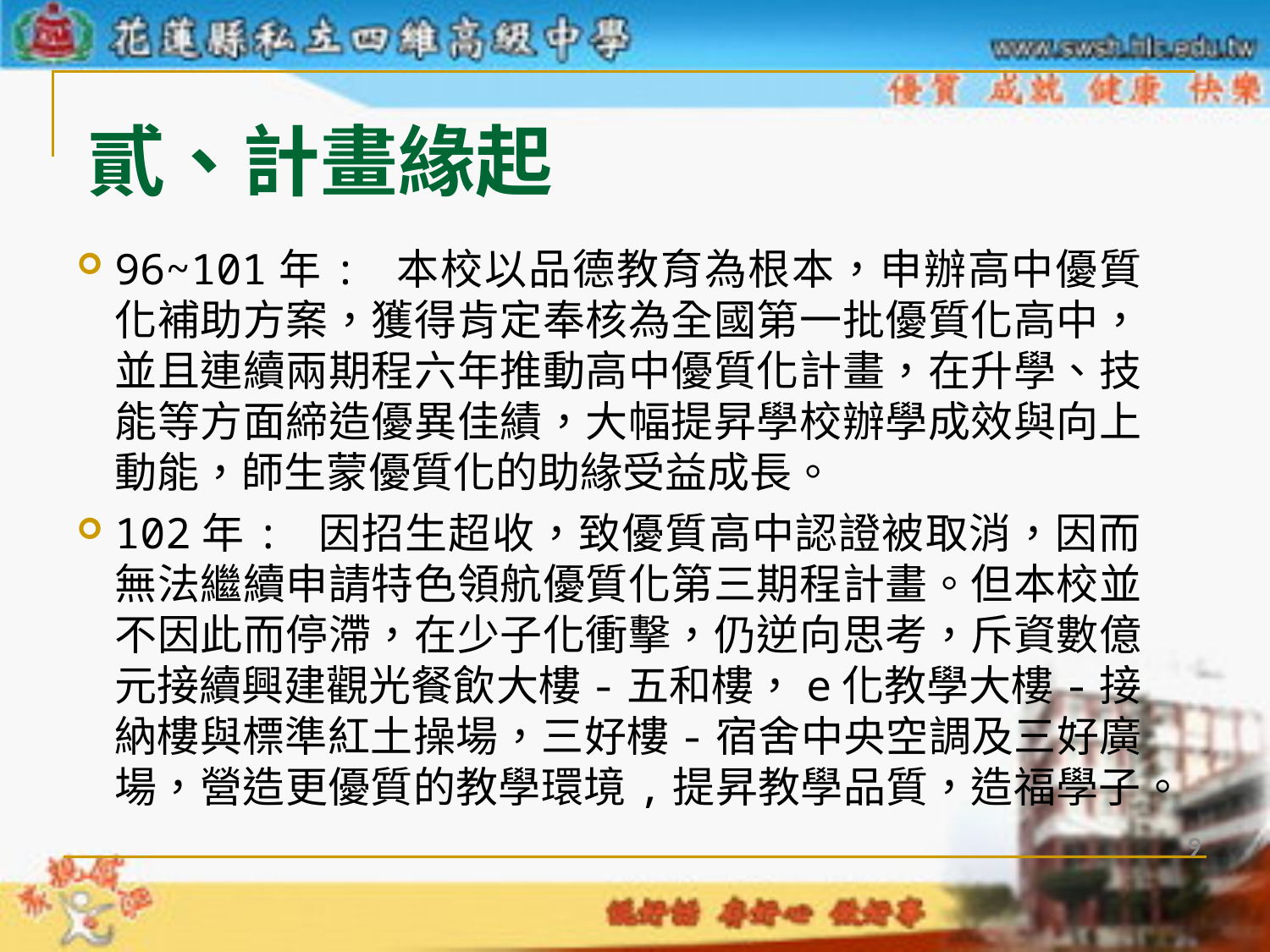

# 貳、計畫緣起
96~101年: 本校以品德教育為根本，申辦高中優質化補助方案，獲得肯定奉核為全國第一批優質化高中，並且連續兩期程六年推動高中優質化計畫，在升學、技能等方面締造優異佳績，大幅提昇學校辦學成效與向上動能，師生蒙優質化的助緣受益成長。
102年: 因招生超收，致優質高中認證被取消，因而無法繼續申請特色領航優質化第三期程計畫。但本校並不因此而停滯，在少子化衝擊，仍逆向思考，斥資數億元接續興建觀光餐飲大樓-五和樓，e化教學大樓-接納樓與標準紅土操場，三好樓-宿舍中央空調及三好廣場，營造更優質的教學環境,提昇教學品質，造福學子。
9